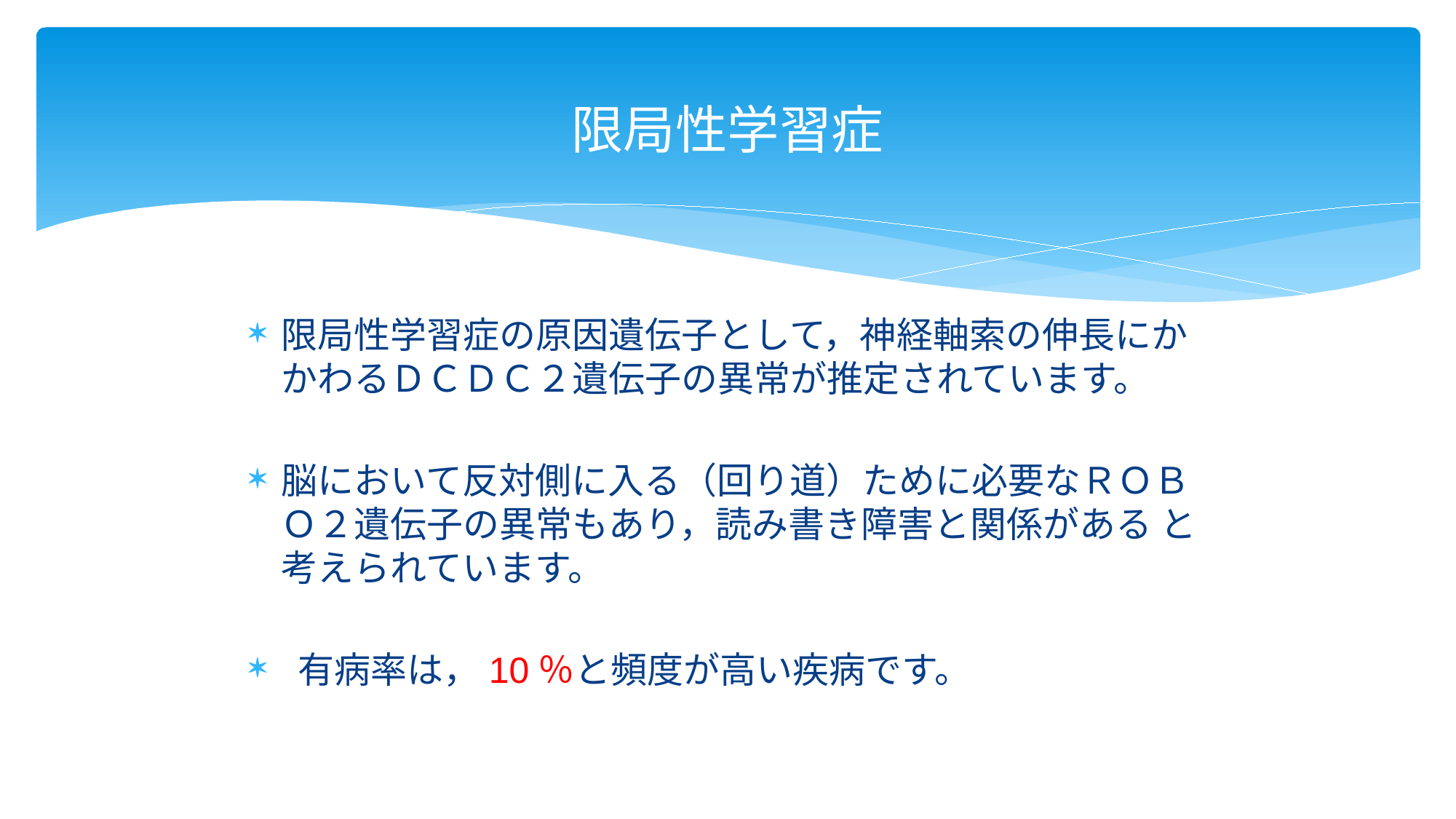

# 限局性学習症
限局性学習症の原因遺伝子として，神経軸索の伸長にかかわるＤＣＤＣ２遺伝子の異常が推定されています。

脳において反対側に入る（回り道）ために必要なＲＯＢＯ２遺伝子の異常もあり，読み書き障害と関係がある と考えられています。

 有病率は，10％と頻度が高い疾病です。